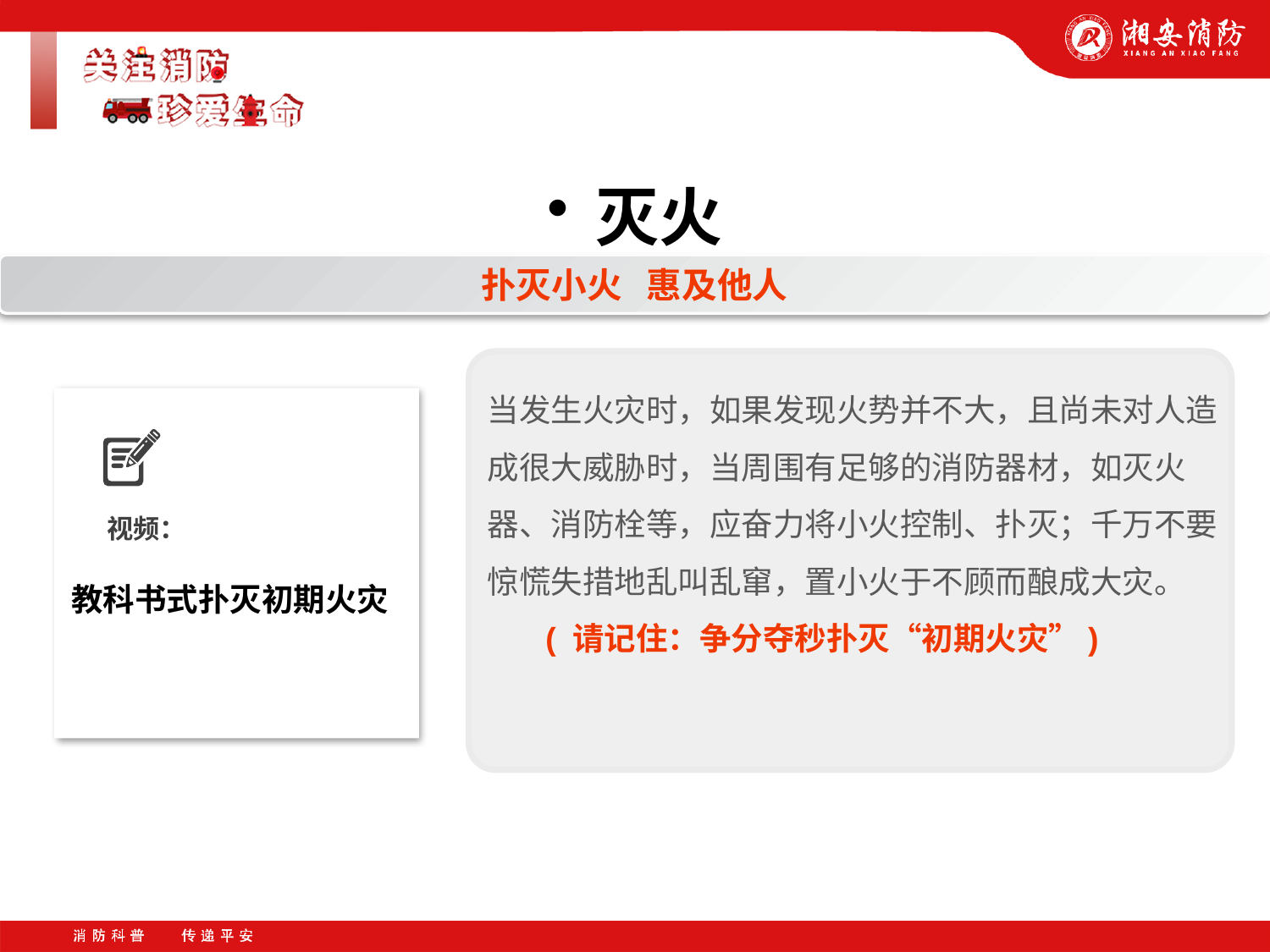

灭火
扑灭小火   惠及他人

当发生火灾时，如果发现火势并不大，且尚未对人造成很大威胁时，当周围有足够的消防器材，如灭火器、消防栓等，应奋力将小火控制、扑灭；千万不要惊慌失措地乱叫乱窜，置小火于不顾而酿成大灾。 
       ( 请记住：争分夺秒扑灭“初期火灾”)

视频：
教科书式扑灭初期火灾